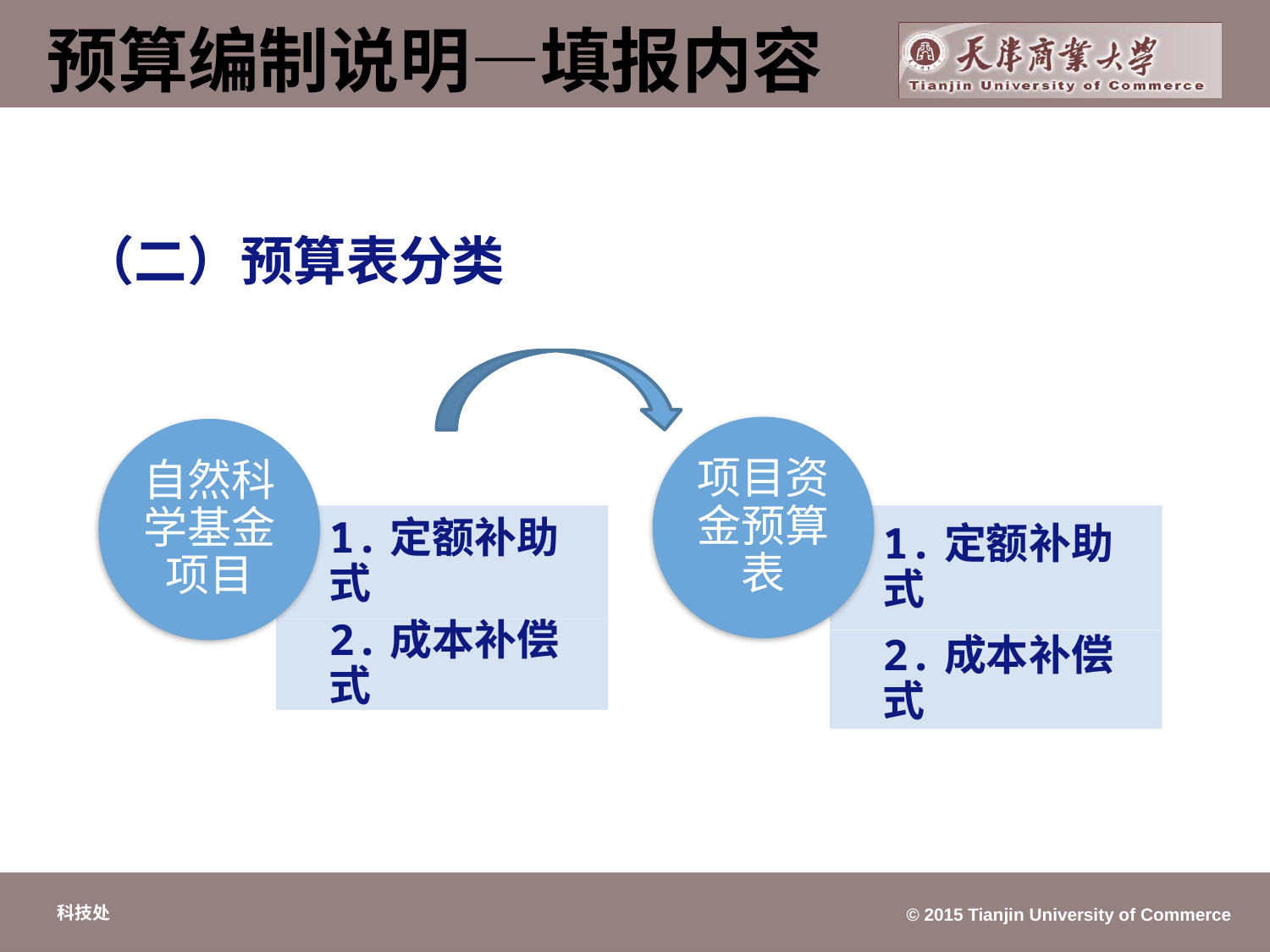

预算编制说明—填报内容
（二）预算表分类

1.定额补助式
2.成本补偿式
自然科学基金项目
1.定额补助式
2.成本补偿式
项目资金预算表